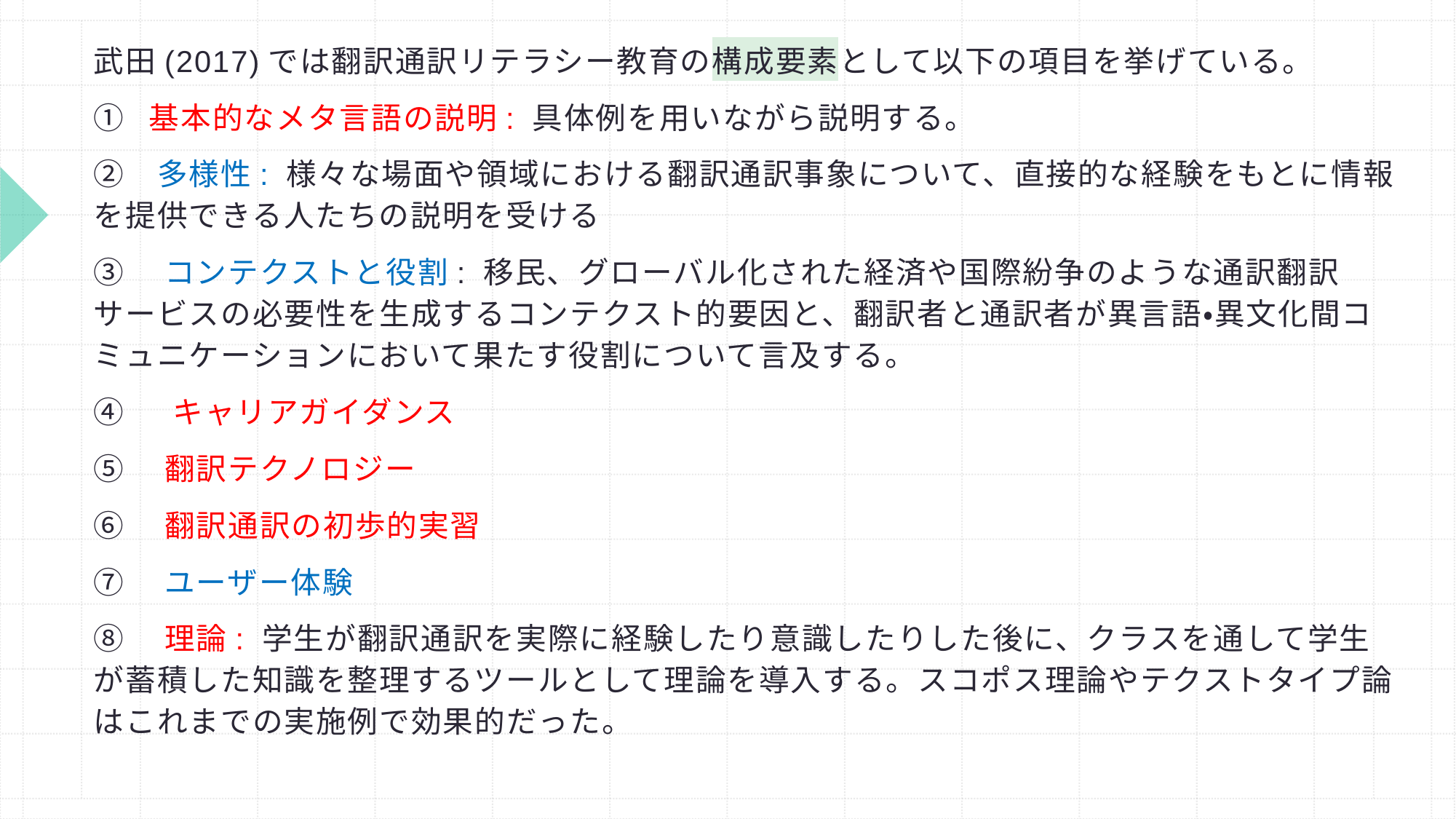

武田(2017)では翻訳通訳リテラシー教育の構成要素として以下の項目を挙げている。
①  基本的なメタ言語の説明: 具体例を用いながら説明する。
②   多様性: 様々な場面や領域における翻訳通訳事象について、直接的な経験をもとに情報を提供できる人たちの説明を受ける
③　コンテクストと役割: 移民、グローバル化された経済や国際紛争のような通訳翻訳サービスの必要性を生成するコンテクスト的要因と、翻訳者と通訳者が異言語・異文化間コミュニケーションにおいて果たす役割について言及する。
④ 　キャリアガイダンス
⑤　翻訳テクノロジー
⑥　翻訳通訳の初歩的実習
⑦　ユーザー体験
⑧　理論: 学生が翻訳通訳を実際に経験したり意識したりした後に、クラスを通して学生が蓄積した知識を整理するツールとして理論を導入する。スコポス理論やテクストタイプ論はこれまでの実施例で効果的だった。